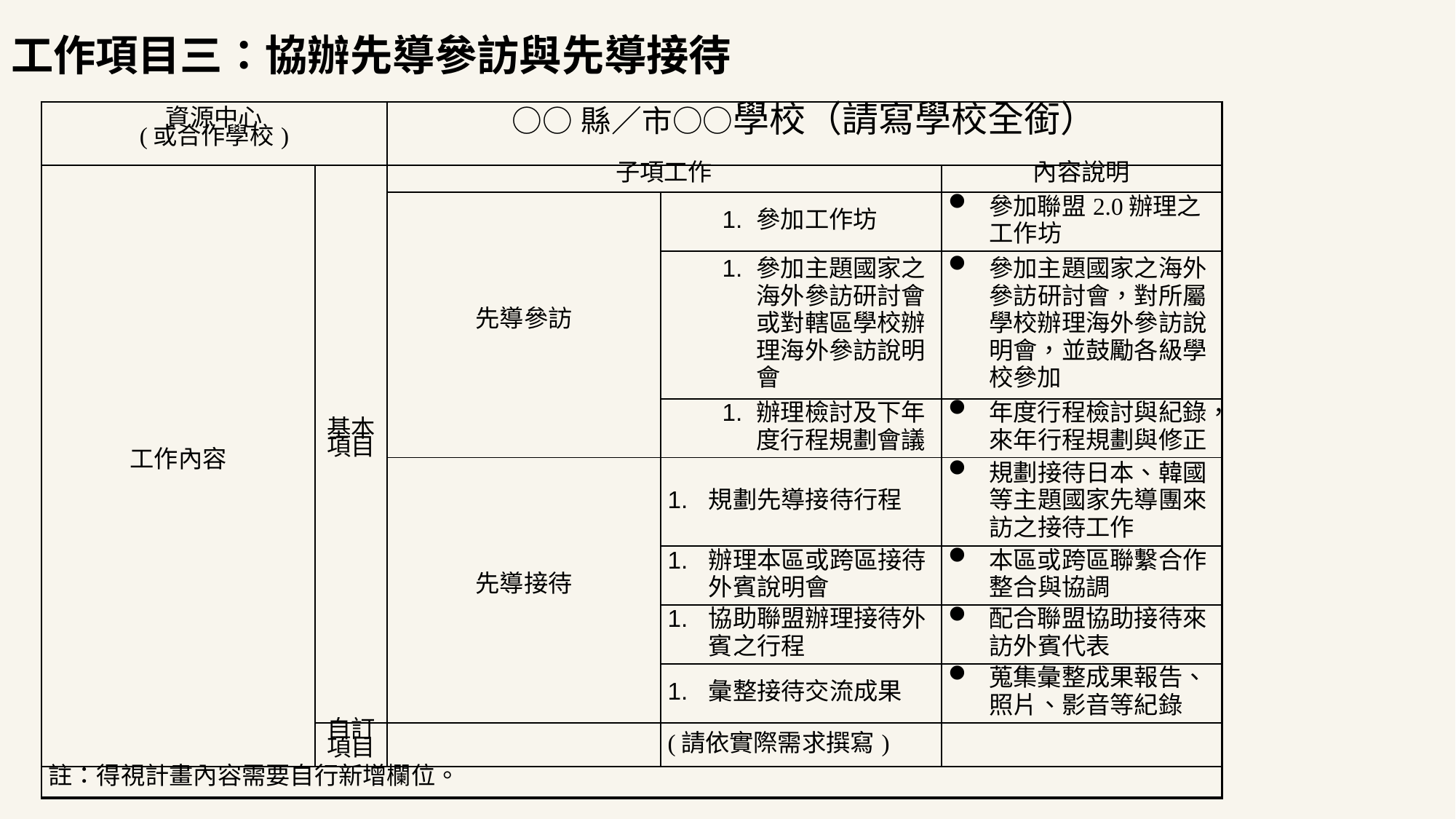

工作項目三：協辦先導參訪與先導接待
| 資源中心 (或合作學校) |  | ○○縣／市○○學校（請寫學校全銜） |  |  |
| --- | --- | --- | --- | --- |
| 工作內容 | 基本 項目 | 子項工作 |  | 內容說明 |
|  |  | 先導參訪 | 參加工作坊 | 參加聯盟2.0辦理之工作坊 |
|  |  |  | 參加主題國家之海外參訪研討會或對轄區學校辦理海外參訪說明會 | 參加主題國家之海外參訪研討會，對所屬學校辦理海外參訪說明會，並鼓勵各級學校參加 |
|  |  |  | 辦理檢討及下年度行程規劃會議 | 年度行程檢討與紀錄，來年行程規劃與修正 |
|  |  | 先導接待 | 規劃先導接待行程 | 規劃接待日本、韓國等主題國家先導團來訪之接待工作 |
|  |  |  | 辦理本區或跨區接待外賓說明會 | 本區或跨區聯繫合作整合與協調 |
|  |  |  | 協助聯盟辦理接待外賓之行程 | 配合聯盟協助接待來訪外賓代表 |
|  |  |  | 彙整接待交流成果 | 蒐集彙整成果報告、照片、影音等紀錄 |
|  | 自訂 項目 |  | (請依實際需求撰寫) |  |
| 註：得視計畫內容需要自行新增欄位。 |  |  |  |  |